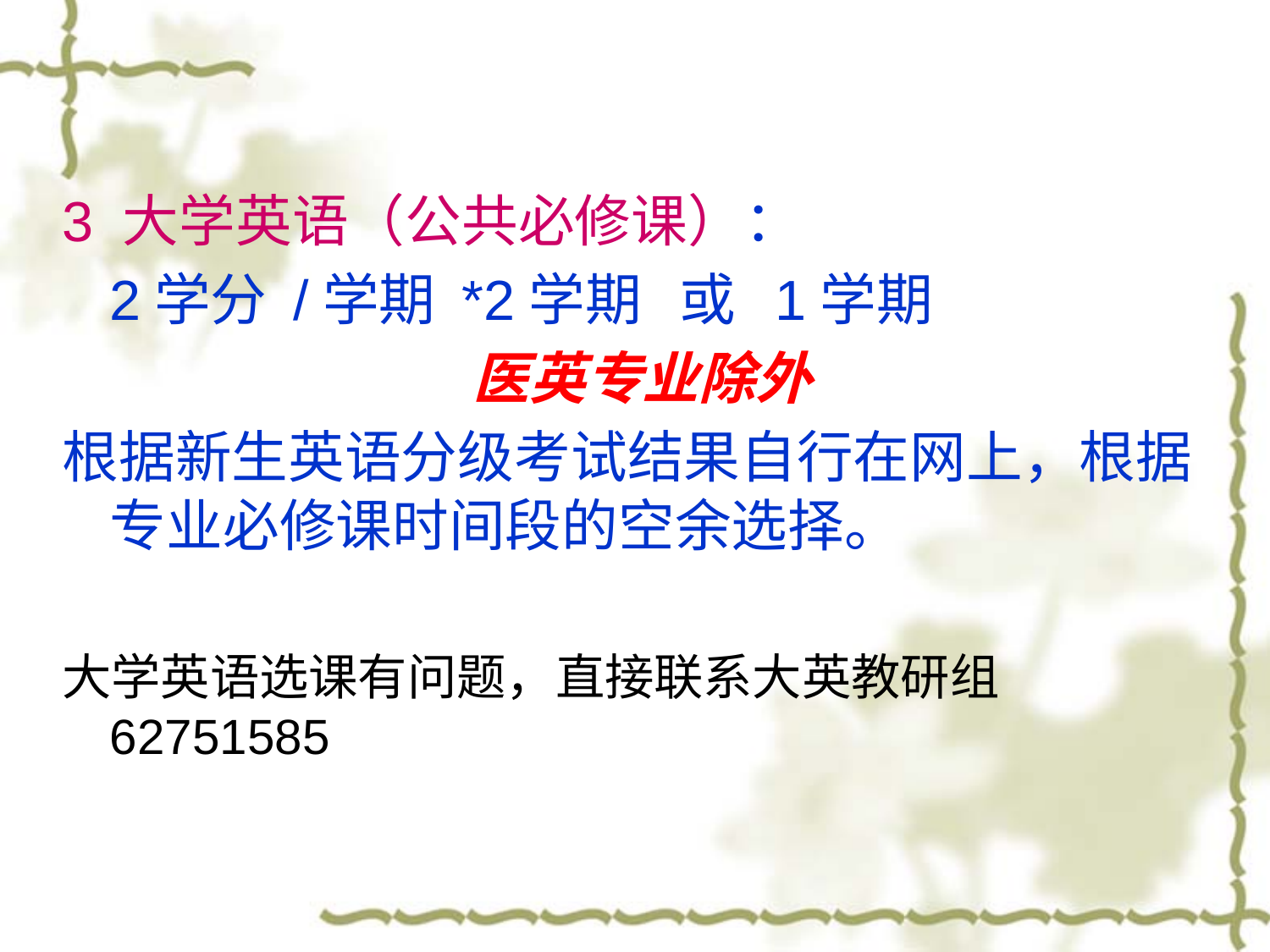

3 大学英语（公共必修课）：
   2学分 /学期 *2学期   或  1学期
医英专业除外
根据新生英语分级考试结果自行在网上，根据专业必修课时间段的空余选择。

大学英语选课有问题，直接联系大英教研组62751585